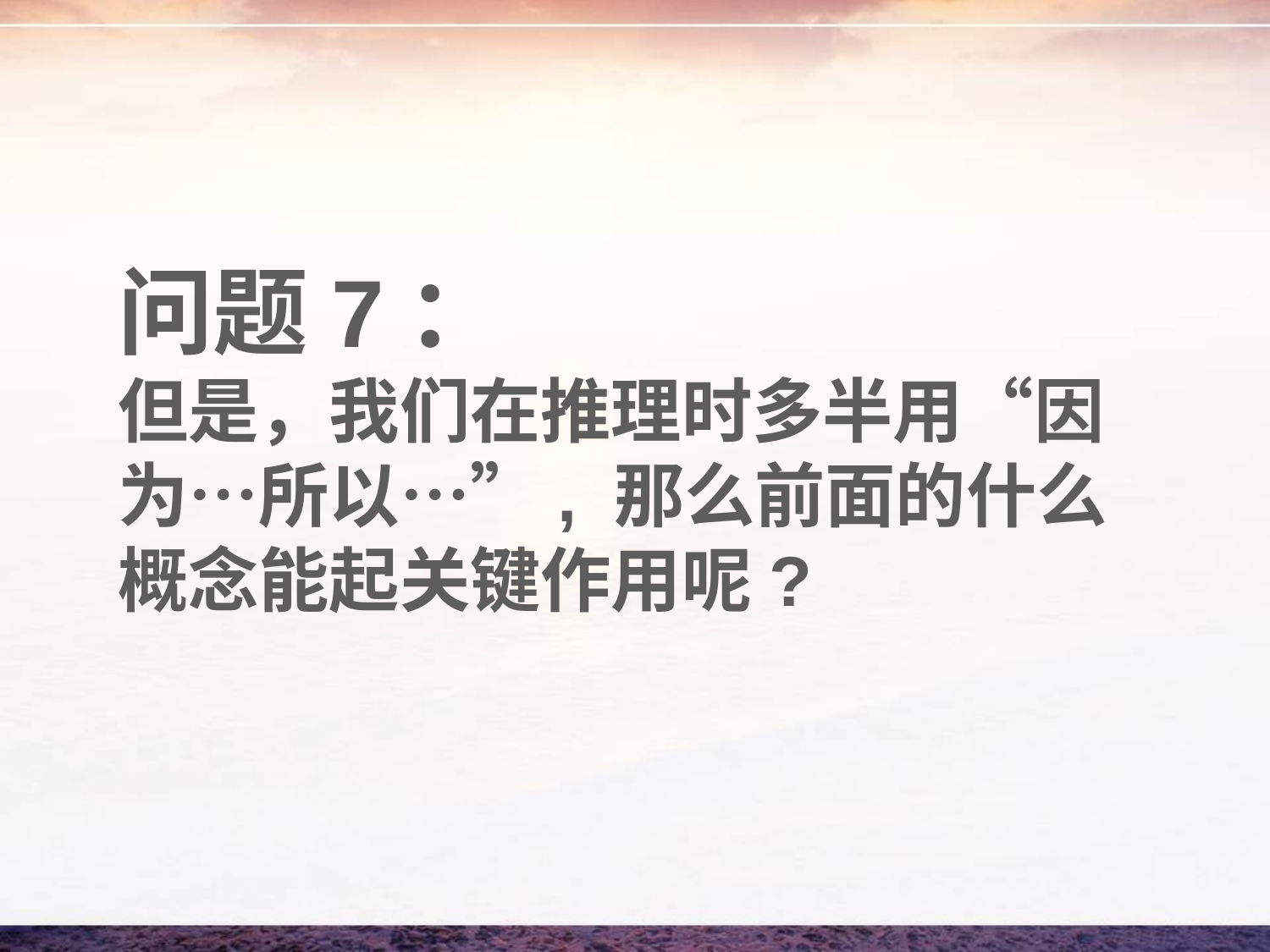

问题7：
但是，我们在推理时多半用“因为…所以…”, 那么前面的什么概念能起关键作用呢?